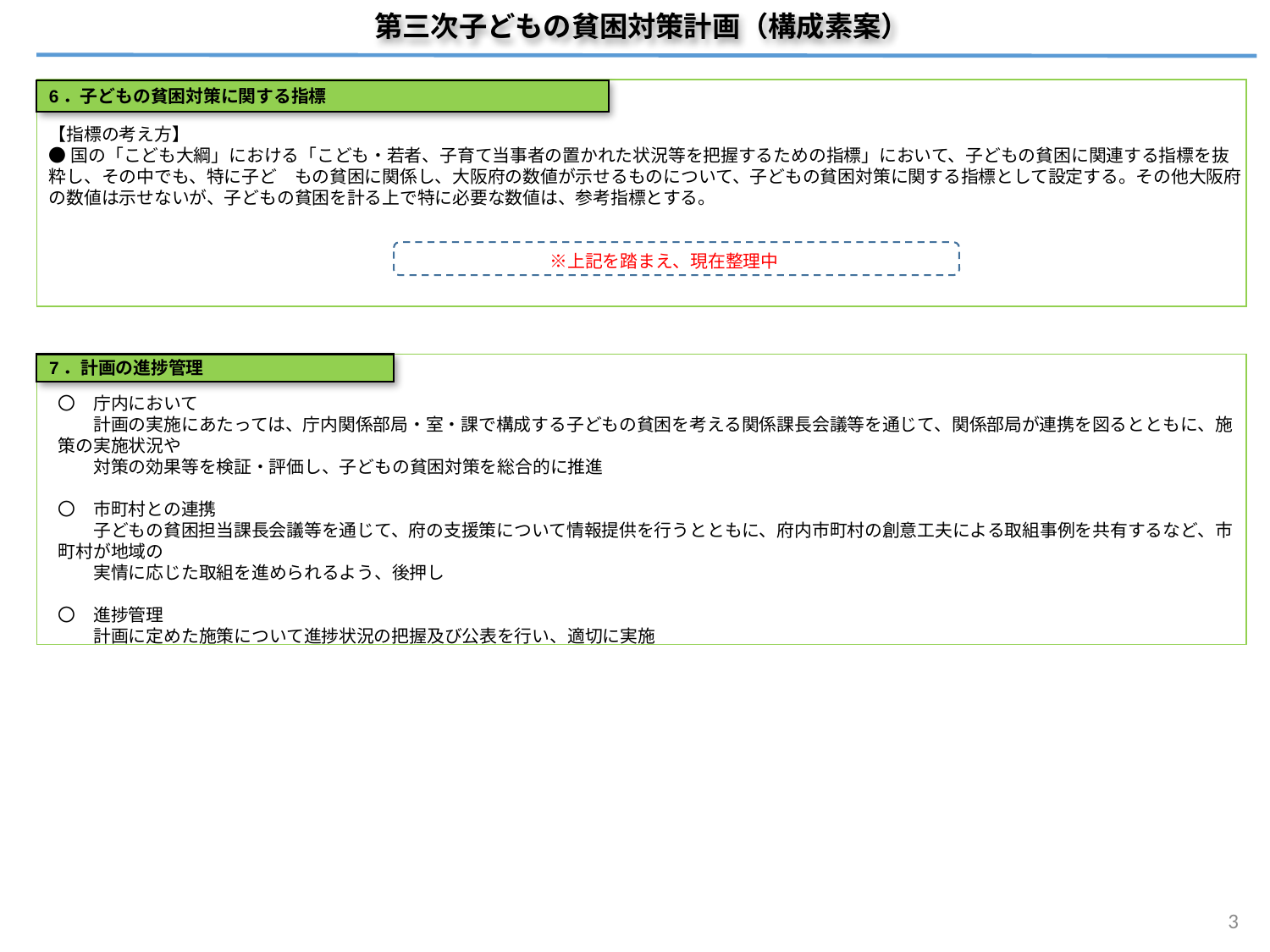

第三次子どもの貧困対策計画（構成素案）

6．子どもの貧困対策に関する指標
【指標の考え方】
●国の「こども大綱」における「こども・若者、子育て当事者の置かれた状況等を把握するための指標」において、子どもの貧困に関連する指標を抜粋し、その中でも、特に子ど　もの貧困に関係し、大阪府の数値が示せるものについて、子どもの貧困対策に関する指標として設定する。その他大阪府の数値は示せないが、子どもの貧困を計る上で特に必要な数値は、参考指標とする。

　　※上記を踏まえ、現在整理中

7．計画の進捗管理
〇　庁内において
　　計画の実施にあたっては、庁内関係部局・室・課で構成する子どもの貧困を考える関係課長会議等を通じて、関係部局が連携を図るとともに、施策の実施状況や
　　対策の効果等を検証・評価し、子どもの貧困対策を総合的に推進

〇　市町村との連携
　　子どもの貧困担当課長会議等を通じて、府の支援策について情報提供を行うとともに、府内市町村の創意工夫による取組事例を共有するなど、市町村が地域の
　　実情に応じた取組を進められるよう、後押し

〇　進捗管理
　　計画に定めた施策について進捗状況の把握及び公表を行い、適切に実施
3